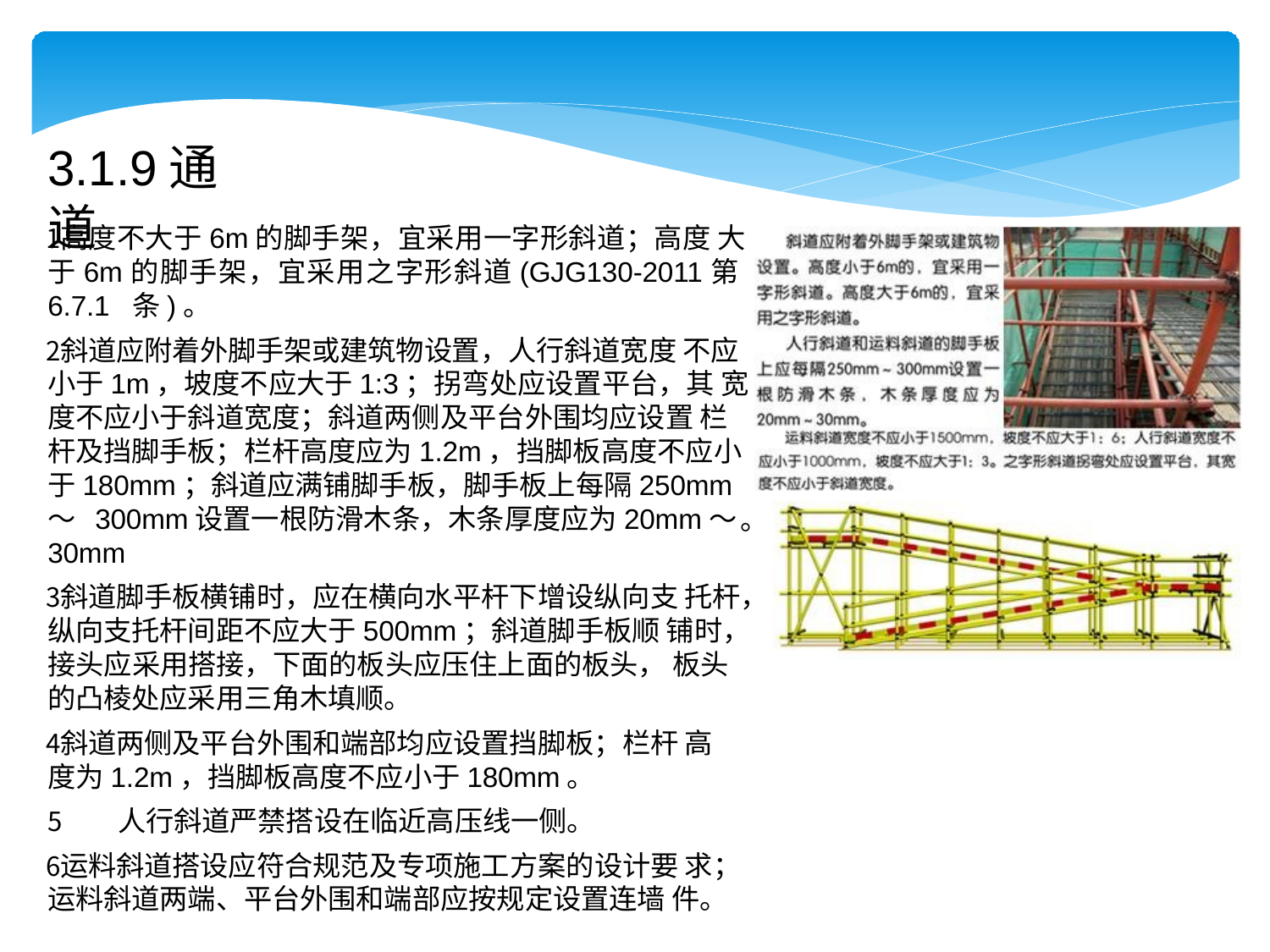

# 3.1.9通道
高度不大于6m的脚手架，宜采用一字形斜道；高度 大于6m的脚手架，宜采用之字形斜道(GJG130-2011第6.7.1  条)。
斜道应附着外脚手架或建筑物设置，人行斜道宽度 不应小于1m，坡度不应大于1:3；拐弯处应设置平台，其 宽度不应小于斜道宽度；斜道两侧及平台外围均应设置 栏杆及挡脚手板；栏杆高度应为1.2m，挡脚板高度不应小 于180mm；斜道应满铺脚手板，脚手板上每隔250mm～  300mm设置一根防滑木条，木条厚度应为20mm～30mm
斜道脚手板横铺时，应在横向水平杆下增设纵向支 托杆，纵向支托杆间距不应大于500mm；斜道脚手板顺 铺时，接头应采用搭接，下面的板头应压住上面的板头， 板头的凸棱处应采用三角木填顺。
斜道两侧及平台外围和端部均应设置挡脚板；栏杆 高度为1.2m，挡脚板高度不应小于180mm。
人行斜道严禁搭设在临近高压线一侧。
运料斜道搭设应符合规范及专项施工方案的设计要 求；运料斜道两端、平台外围和端部应按规定设置连墙 件。

。